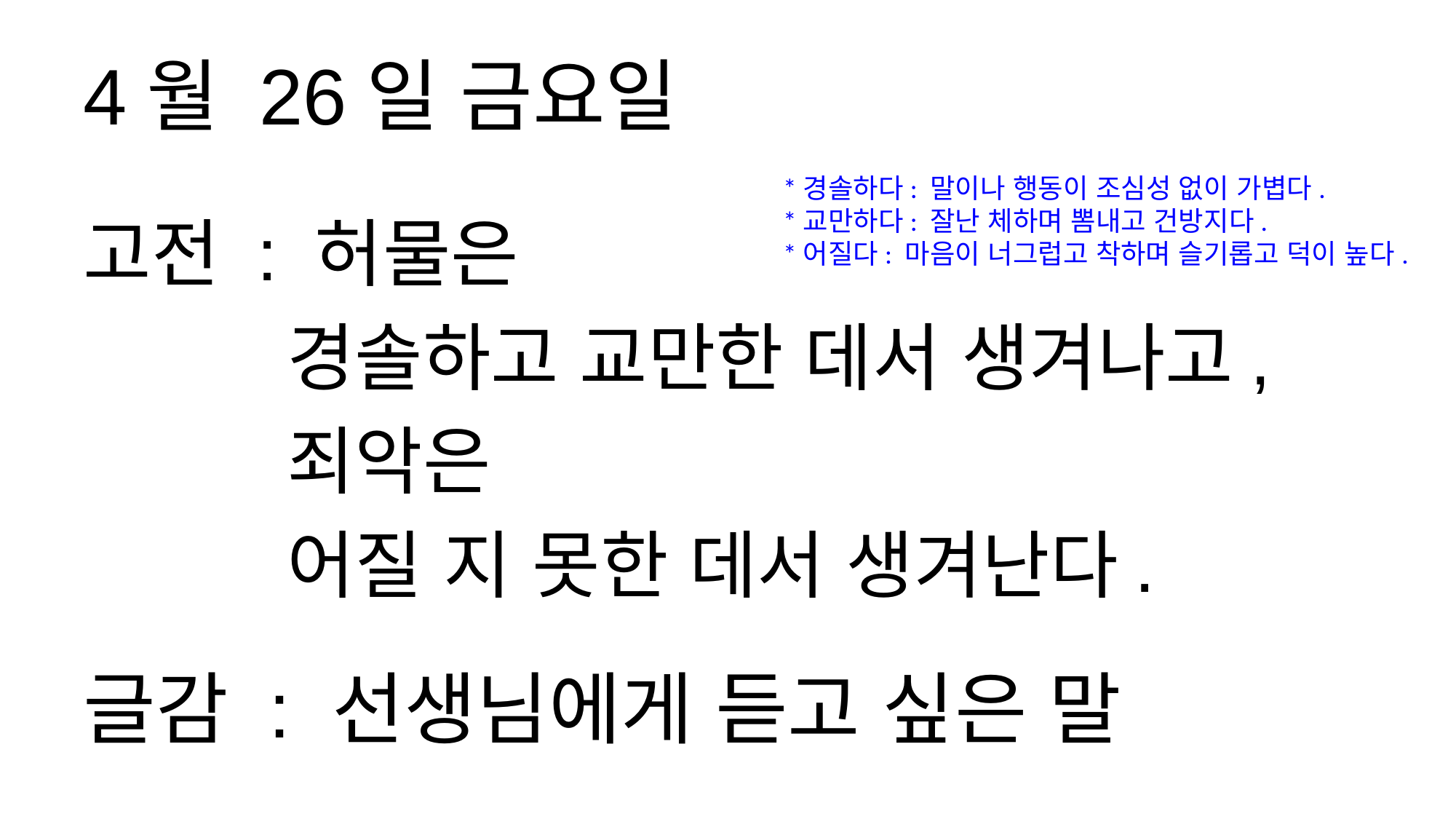

4월 26일 금요일
*경솔하다: 말이나 행동이 조심성 없이 가볍다.
*교만하다: 잘난 체하며 뽐내고 건방지다.
*어질다: 마음이 너그럽고 착하며 슬기롭고 덕이 높다.
고전 : 허물은
         경솔하고 교만한 데서 생겨나고,
         죄악은
         어질 지 못한 데서 생겨난다.
글감 : 선생님에게 듣고 싶은 말